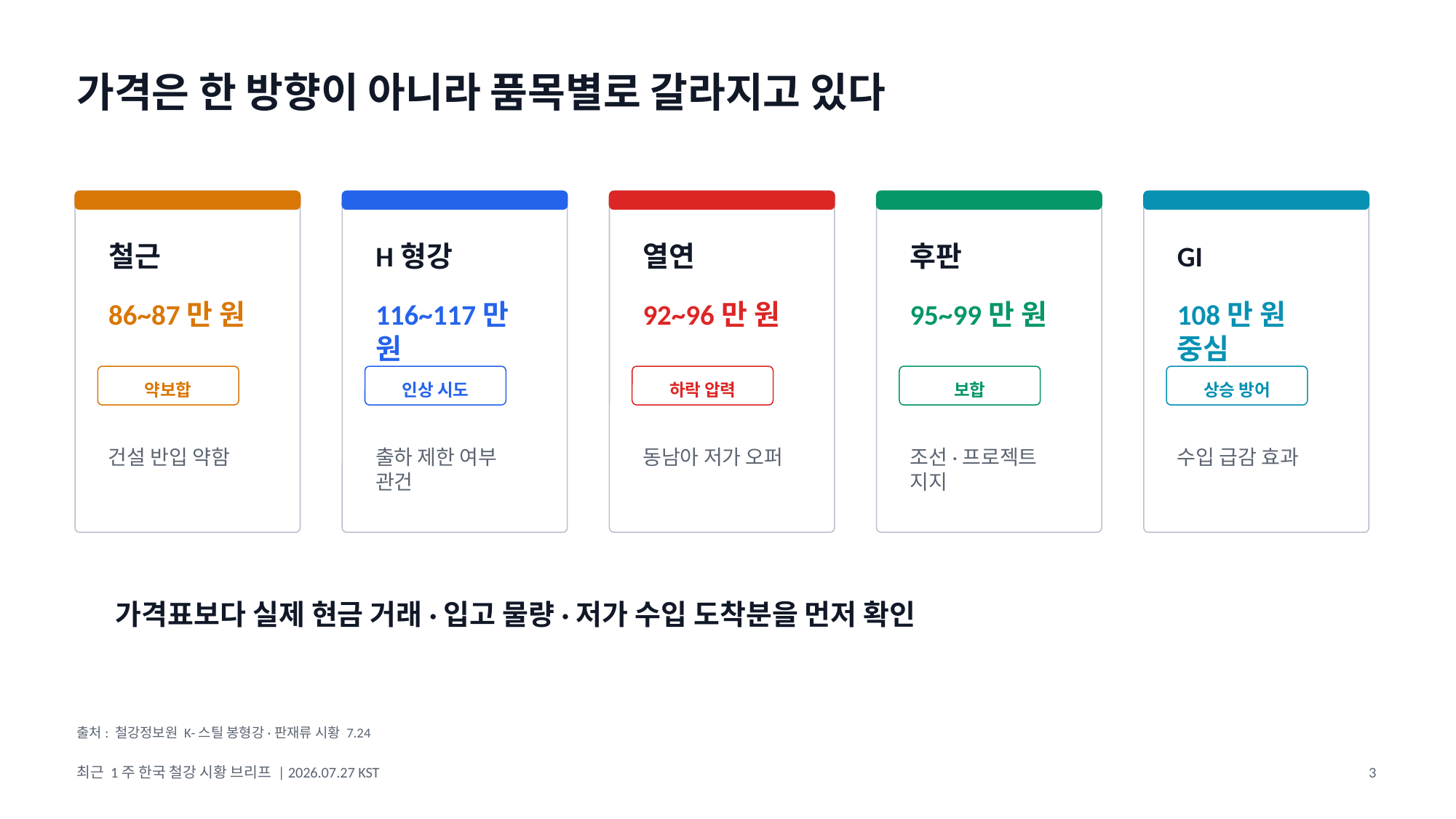

가격은 한 방향이 아니라 품목별로 갈라지고 있다

철근
H형강
열연
후판
GI
86~87만 원
116~117만 원
92~96만 원
95~99만 원
108만 원 중심

약보합
인상 시도
하락 압력
보합
상승 방어
건설 반입 약함
출하 제한 여부 관건
동남아 저가 오퍼
조선·프로젝트 지지
수입 급감 효과
가격표보다 실제 현금 거래·입고 물량·저가 수입 도착분을 먼저 확인
출처: 철강정보원 K-스틸 봉형강·판재류 시황 7.24
최근 1주 한국 철강 시황 브리프 | 2026.07.27 KST
3